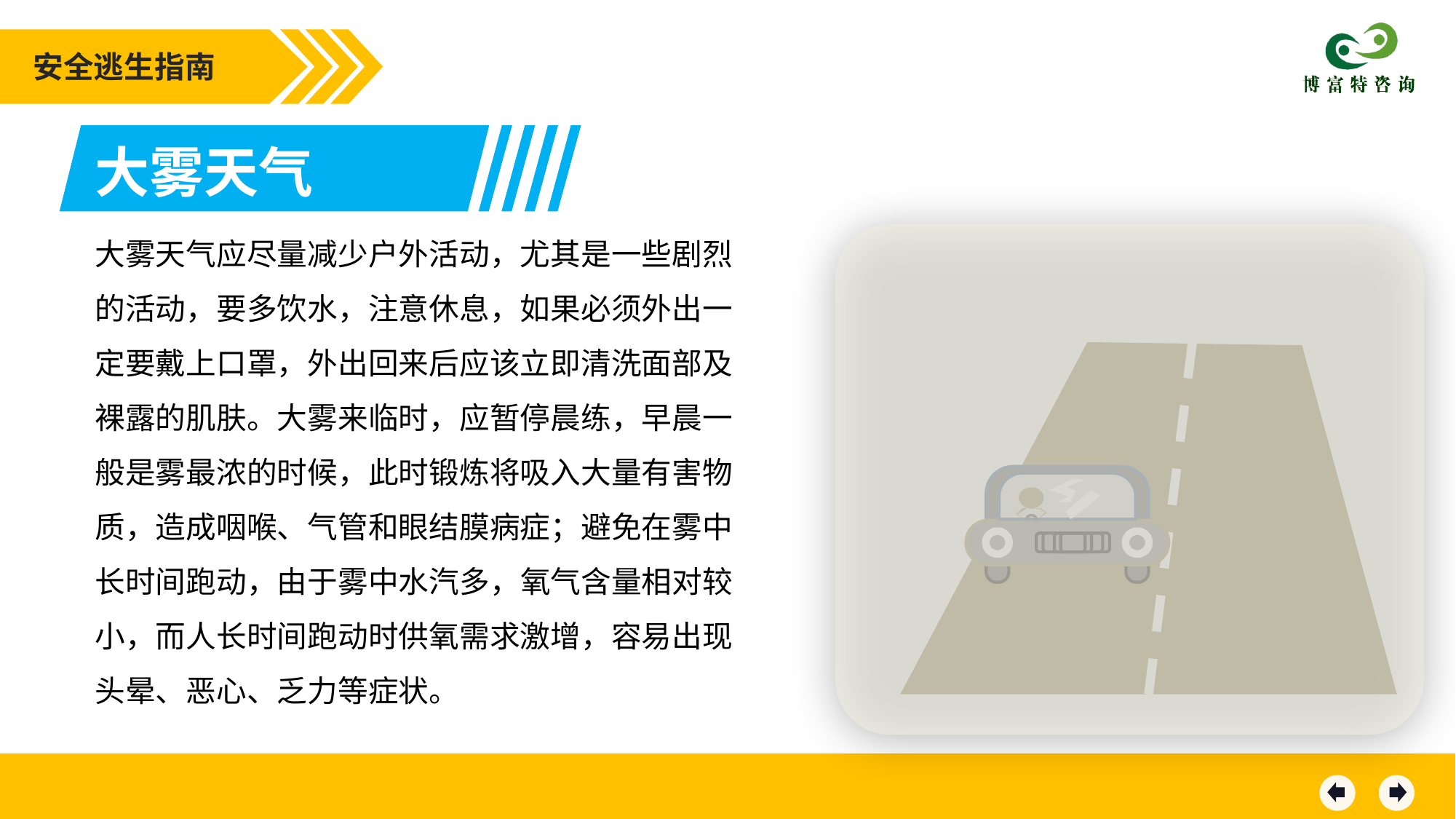

安全逃生指南

大雾天气
大雾天气应尽量减少户外活动，尤其是一些剧烈的活动，要多饮水，注意休息，如果必须外出一定要戴上口罩，外出回来后应该立即清洗面部及裸露的肌肤。大雾来临时，应暂停晨练，早晨一般是雾最浓的时候，此时锻炼将吸入大量有害物质，造成咽喉、气管和眼结膜病症；避免在雾中长时间跑动，由于雾中水汽多，氧气含量相对较小，而人长时间跑动时供氧需求激增，容易出现头晕、恶心、乏力等症状。